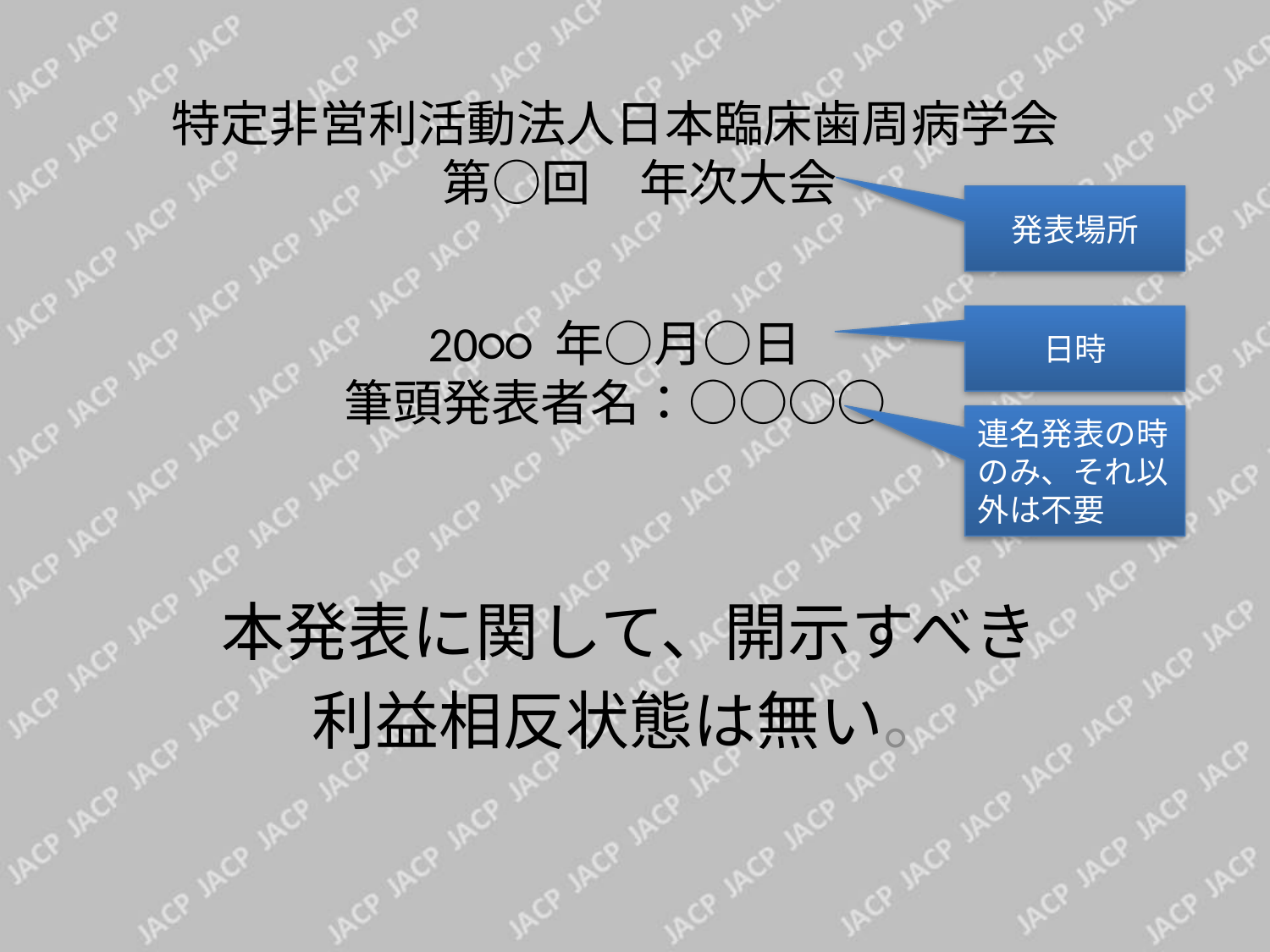

特定非営利活動法人日本臨床歯周病学会
第○回　年次大会
発表場所
20○○ 年○月○日
筆頭発表者名：○○○○
日時
連名発表の時のみ、それ以外は不要
本発表に関して、開示すべき
利益相反状態は無い。